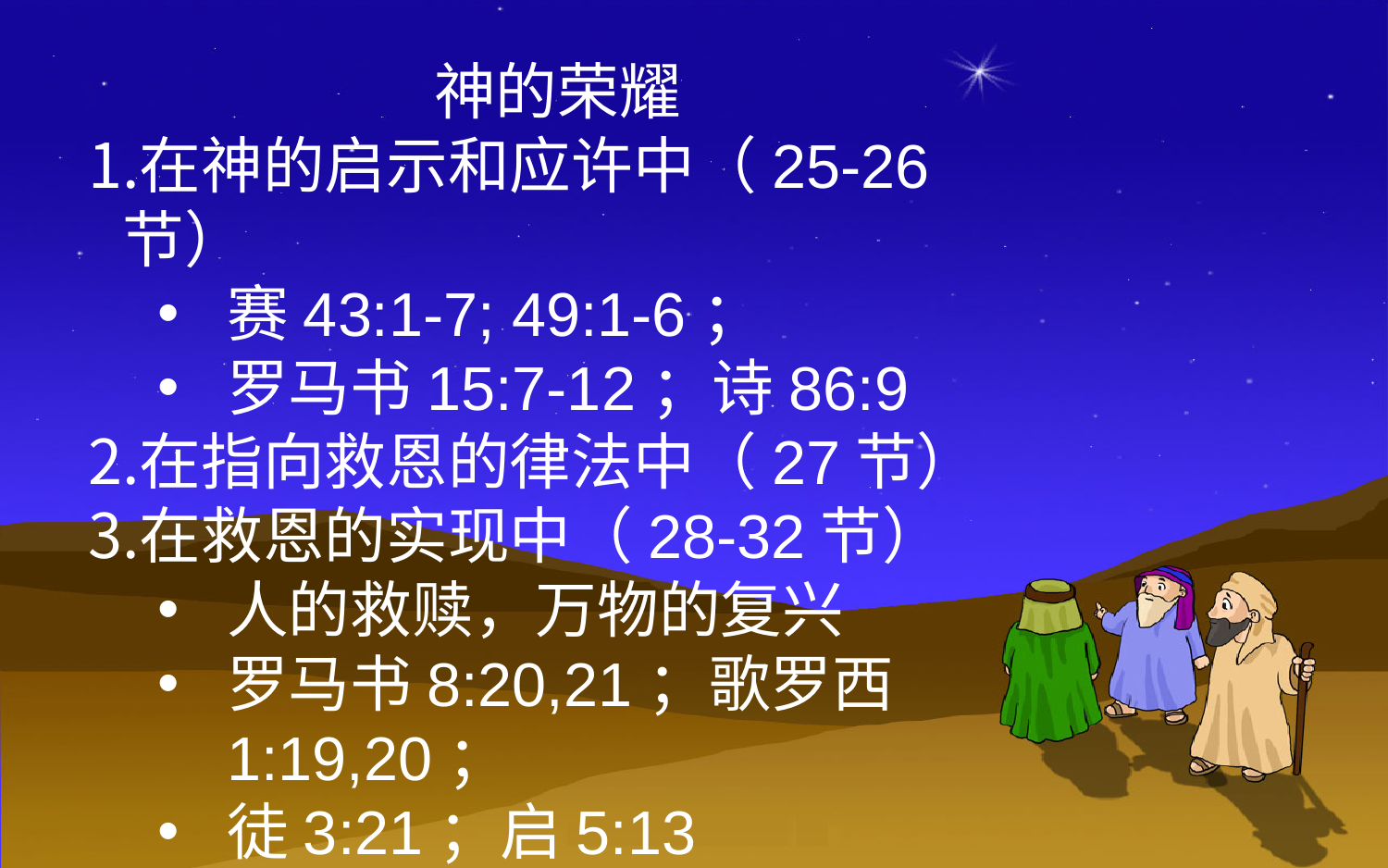

神的荣耀
在神的启示和应许中（25-26节）
赛43:1-7; 49:1-6；
罗马书15:7-12；诗86:9
在指向救恩的律法中（27节）
在救恩的实现中（28-32节）
人的救赎，万物的复兴
罗马书8:20,21；歌罗西1:19,20；
徒3:21；启5:13
在人对救恩之回应中（33-35节）